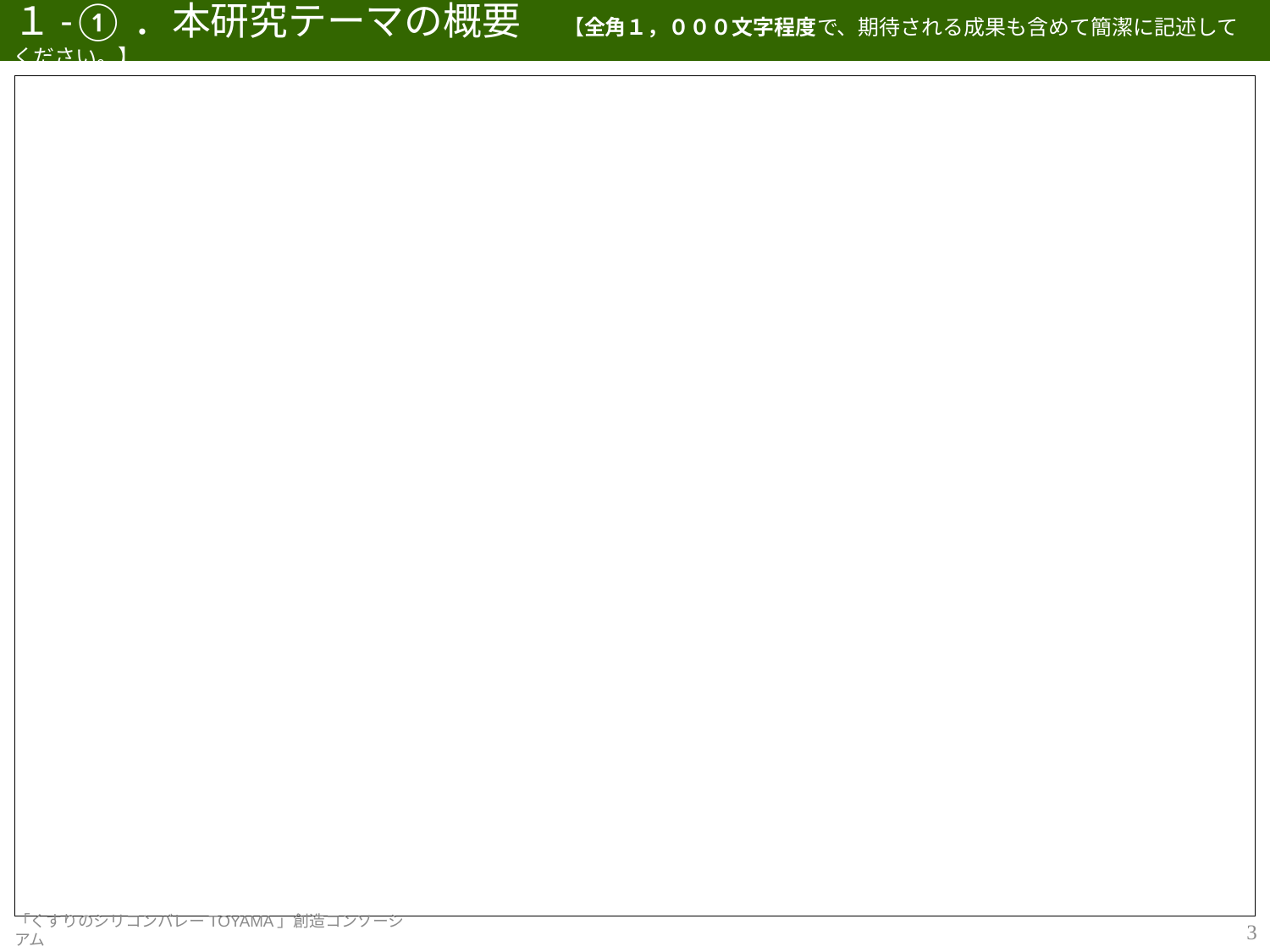

# １-①．本研究テーマの概要　【全角１，０００文字程度で、期待される成果も含めて簡潔に記述してください。】

3
「くすりのシリコンバレーTOYAMA」創造コンソーシアム